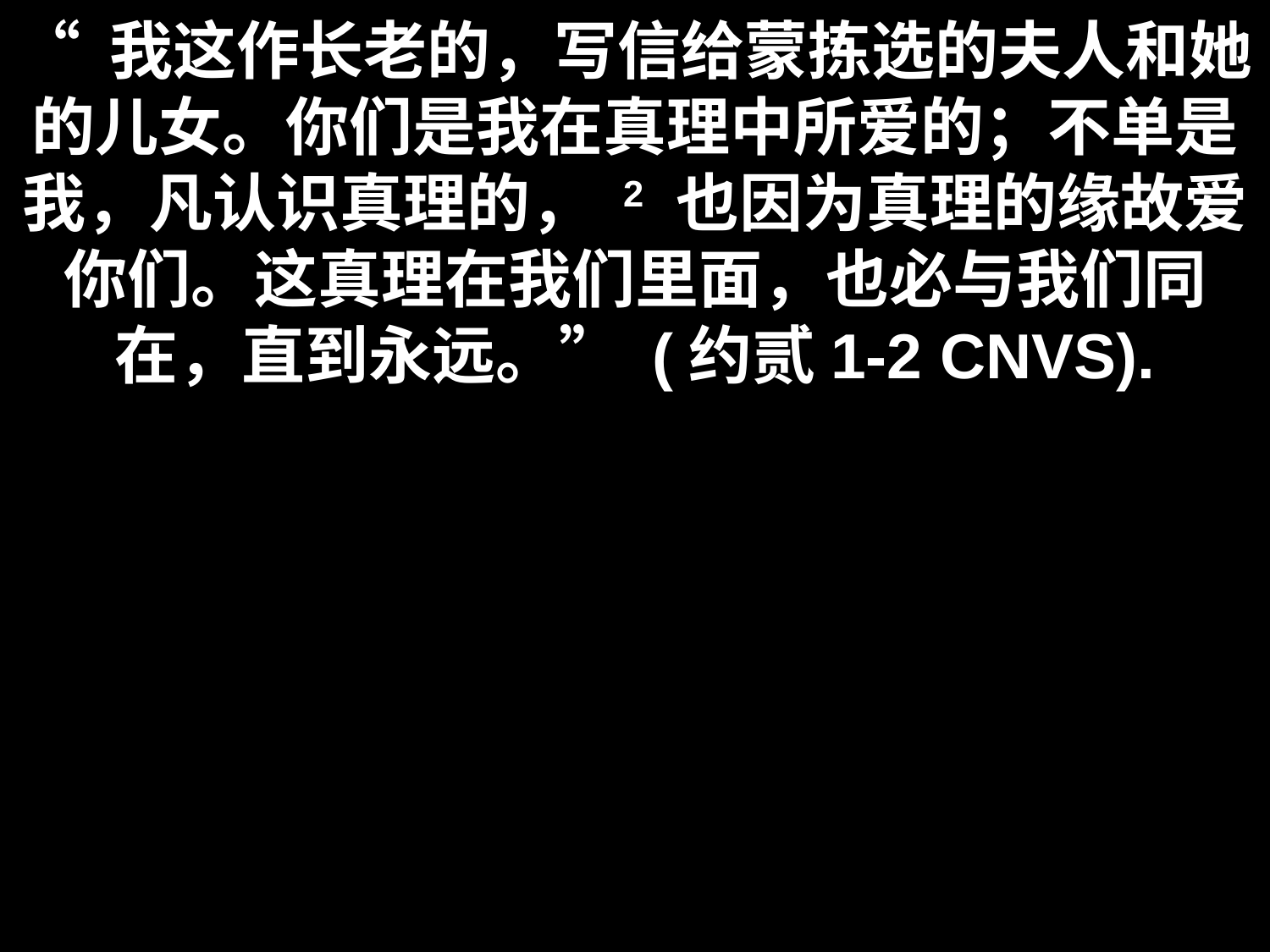

# “ 我这作长老的，写信给蒙拣选的夫人和她的儿女。你们是我在真理中所爱的；不单是我，凡认识真理的， 2 也因为真理的缘故爱你们。这真理在我们里面，也必与我们同在，直到永远。” (约贰1-2 CNVS).